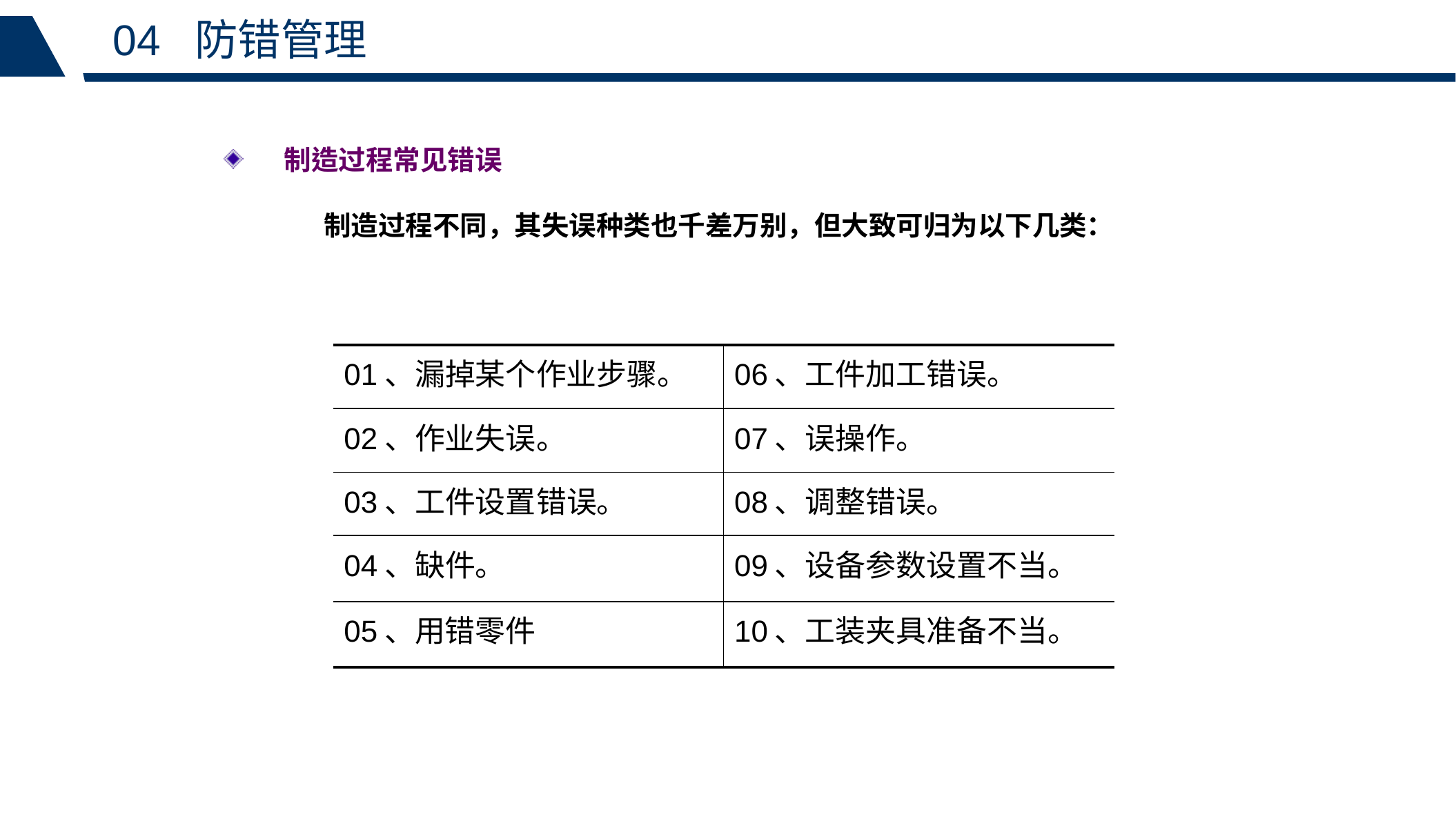

04  防错管理

制造过程常见错误
       制造过程不同，其失误种类也千差万别，但大致可归为以下几类：

| 01、漏掉某个作业步骤。 | 06、工件加工错误。 |
| --- | --- |
| 02、作业失误。 | 07、误操作。 |
| 03、工件设置错误。 | 08、调整错误。 |
| 04、缺件。 | 09、设备参数设置不当。 |
| 05、用错零件 | 10、工装夹具准备不当。 |